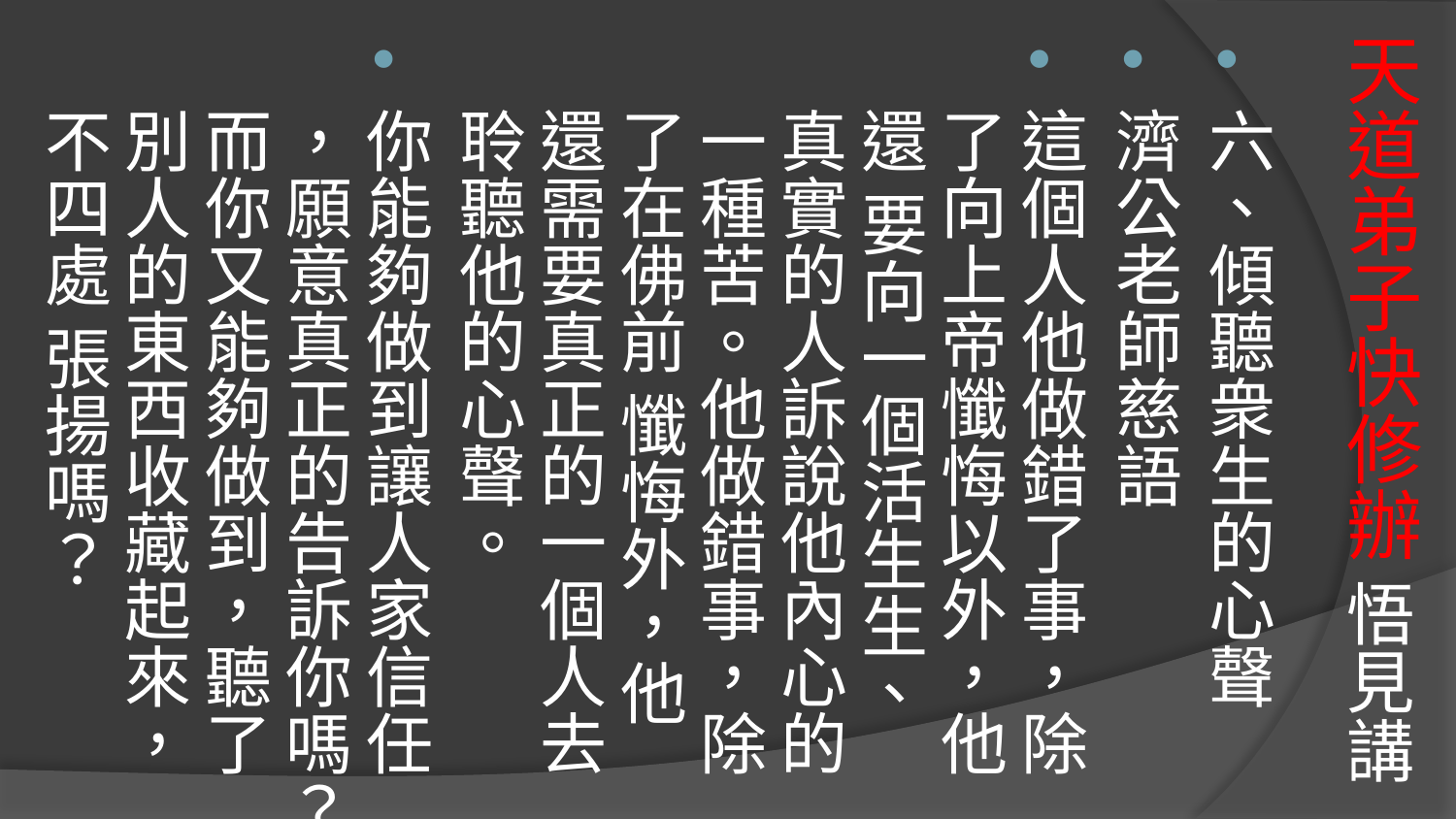

# 天道弟子快修辦 悟見講
六、傾聽衆生的心聲
濟公老師慈語
這個人他做錯了事，除了向上帝懺悔以外，他還 要向一個活生生、真實的人訴說他內心的一種苦。他做錯事，除了在佛前 懺悔外，他還需要真正的一個人去聆聽他的心聲。
你能夠做到讓人家信任 ，願意真正的告訴你嗎？而你又能夠做到，聽了別人的東西收藏起來，不四處 張揚嗎？